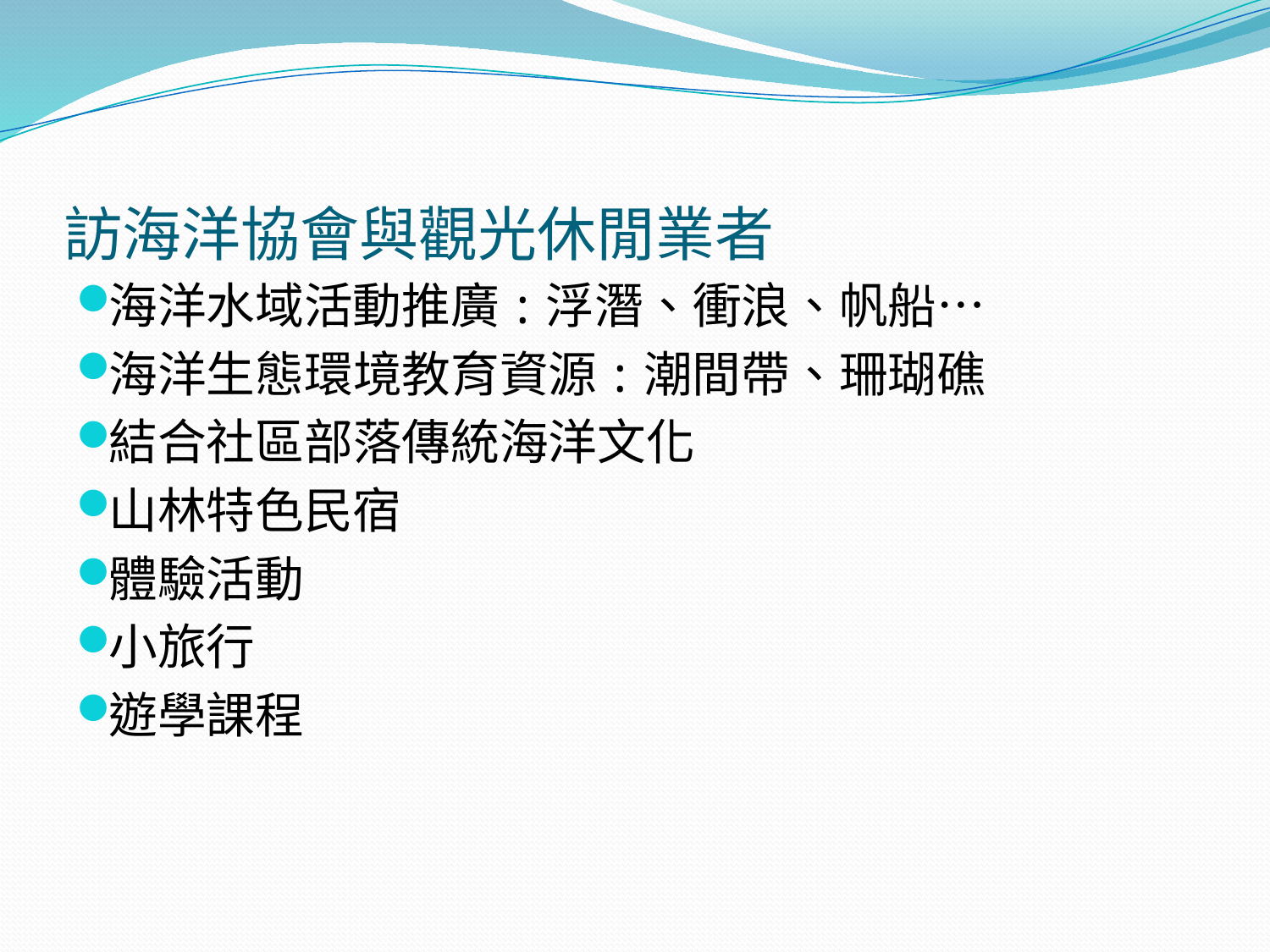

# 訪海洋協會與觀光休閒業者
海洋水域活動推廣:浮潛、衝浪、帆船…
海洋生態環境教育資源:潮間帶、珊瑚礁
結合社區部落傳統海洋文化
山林特色民宿
體驗活動
小旅行
遊學課程